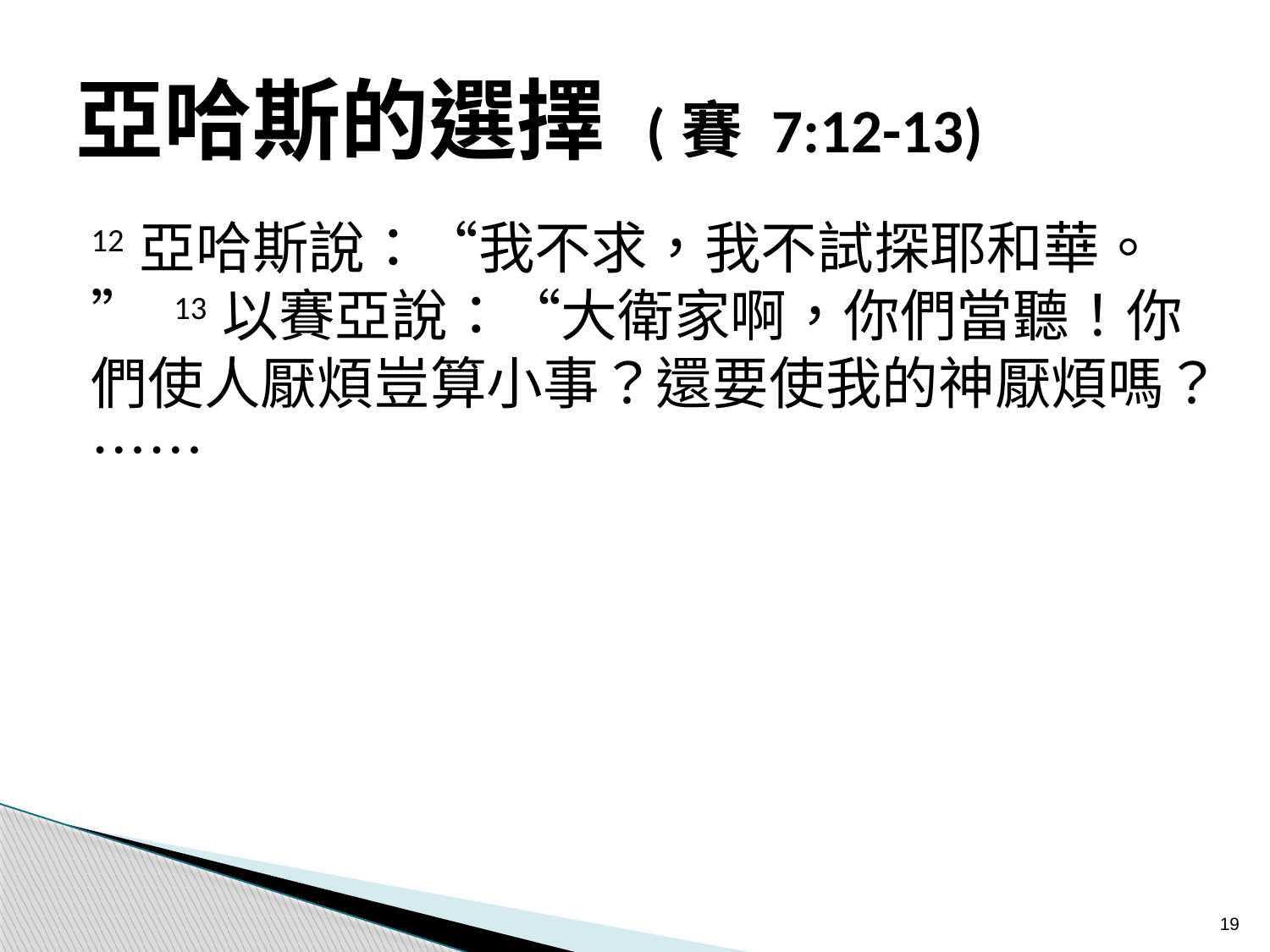

# 亞哈斯的選擇 (賽 7:12-13)
12 亞哈斯說：“我不求，我不試探耶和華。” 13 以賽亞說：“大衛家啊，你們當聽！你們使人厭煩豈算小事？還要使我的神厭煩嗎？……
19